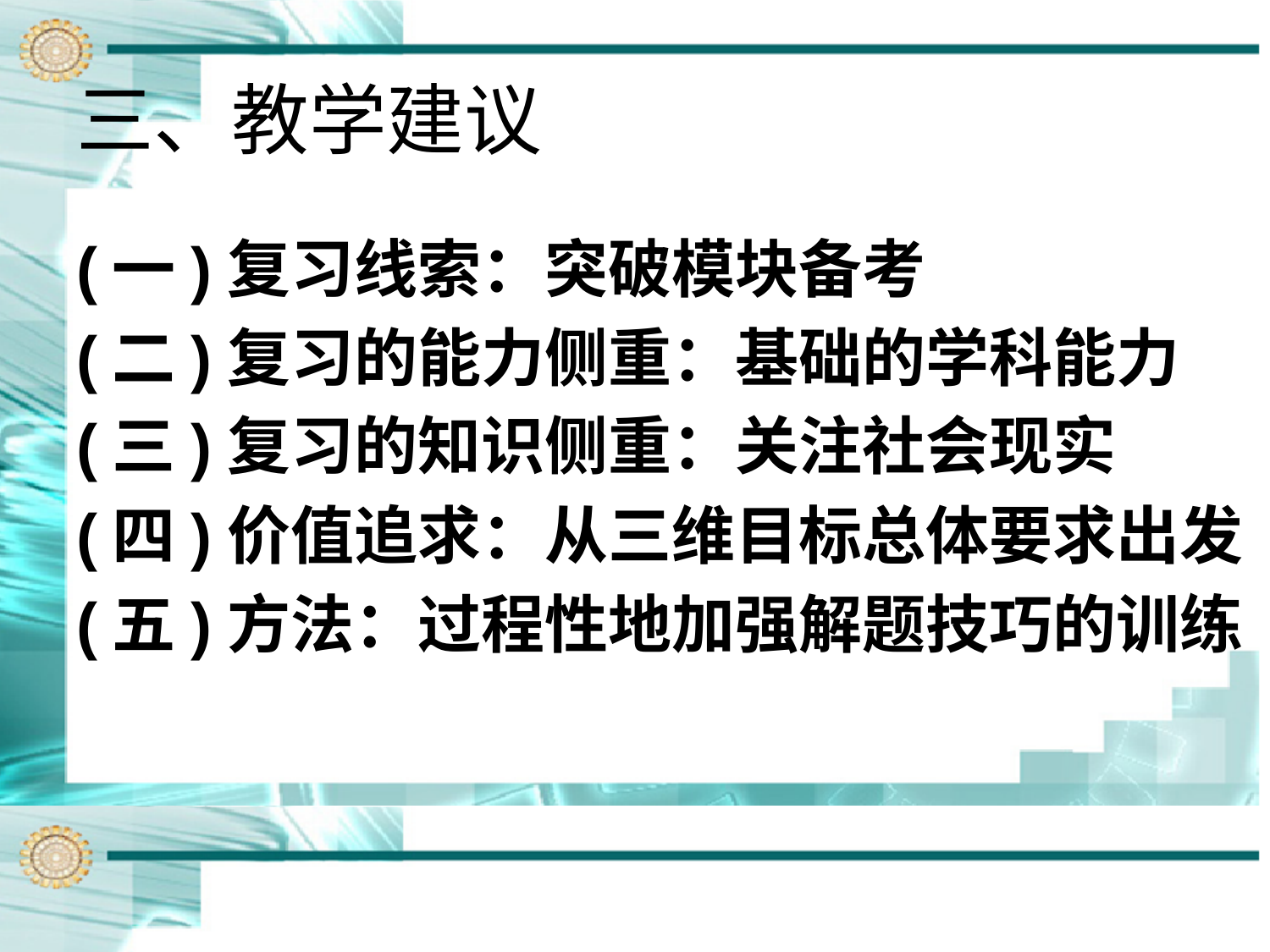

# 三、教学建议
(一)复习线索：突破模块备考
(二)复习的能力侧重：基础的学科能力
(三)复习的知识侧重：关注社会现实
(四)价值追求：从三维目标总体要求出发
(五)方法：过程性地加强解题技巧的训练